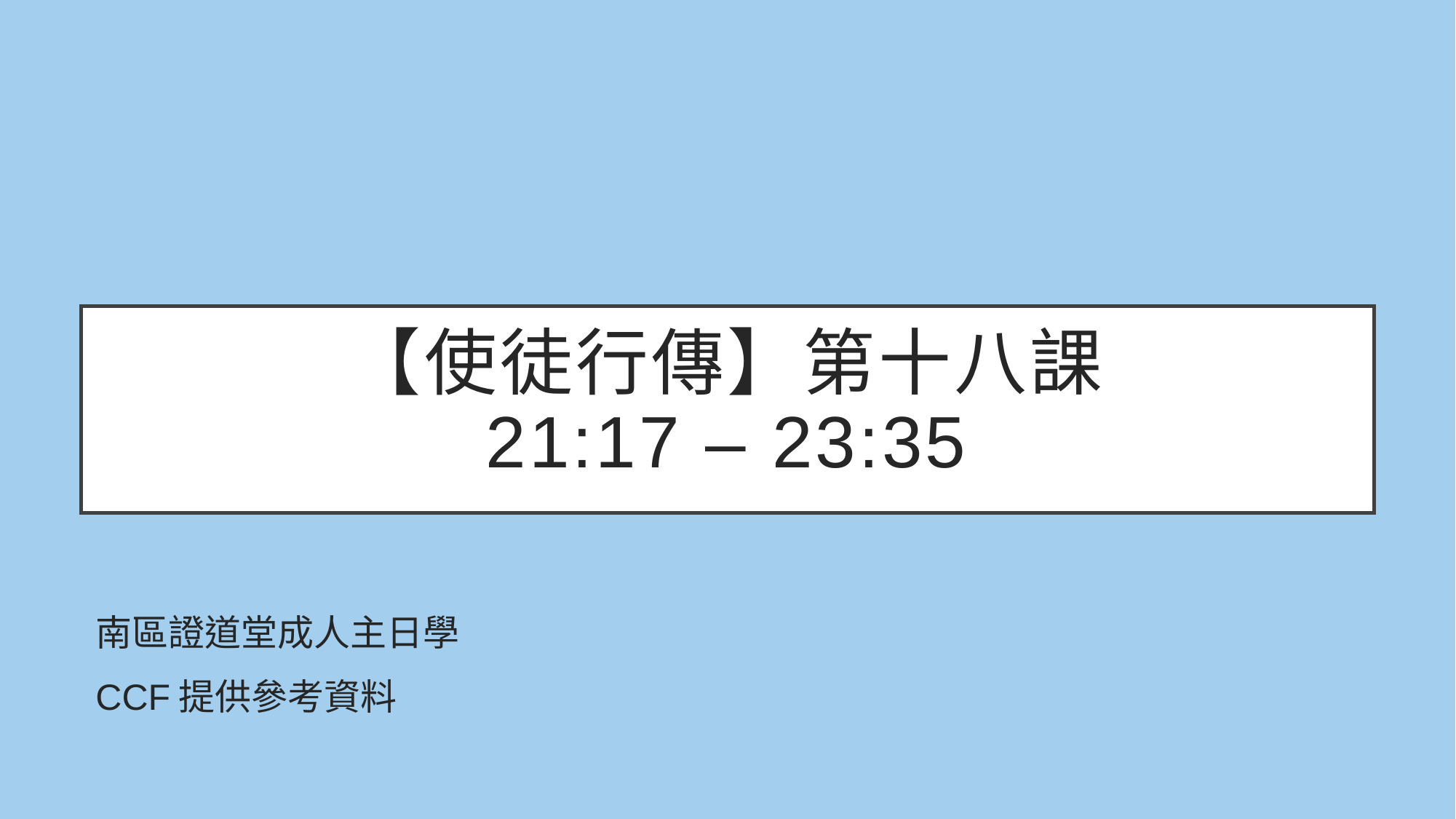

# 【使徒行傳】第十八課 21:17 – 23:35
南區證道堂成人主日學
CCF提供參考資料